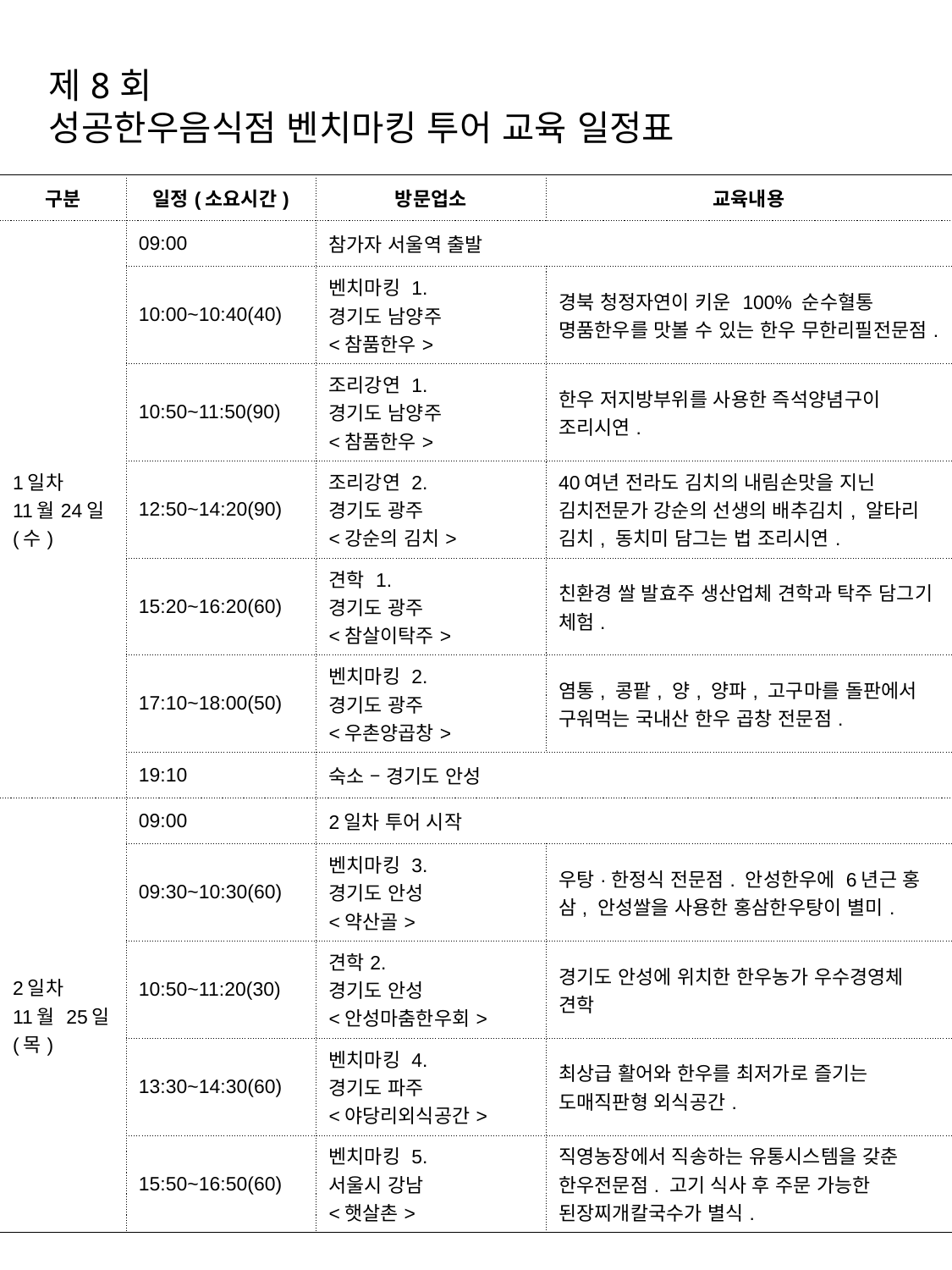

# 제8회 성공한우음식점 벤치마킹 투어 교육 일정표
| 구분 | 일정(소요시간) | 방문업소 | 교육내용 |
| --- | --- | --- | --- |
| 1일차 11월24일 (수) | 09:00 | 참가자 서울역 출발 |  |
|  | 10:00~10:40(40) | 벤치마킹 1. 경기도 남양주 <참품한우> | 경북 청정자연이 키운 100% 순수혈통 명품한우를 맛볼 수 있는 한우 무한리필전문점. |
|  | 10:50~11:50(90) | 조리강연 1. 경기도 남양주 <참품한우> | 한우 저지방부위를 사용한 즉석양념구이 조리시연. |
|  | 12:50~14:20(90) | 조리강연 2. 경기도 광주 <강순의 김치> | 40여년 전라도 김치의 내림손맛을 지닌 김치전문가 강순의 선생의 배추김치, 알타리 김치, 동치미 담그는 법 조리시연. |
|  | 15:20~16:20(60) | 견학 1. 경기도 광주 <참살이탁주> | 친환경 쌀 발효주 생산업체 견학과 탁주 담그기 체험. |
|  | 17:10~18:00(50) | 벤치마킹 2. 경기도 광주 <우촌양곱창> | 염통, 콩팥, 양, 양파, 고구마를 돌판에서 구워먹는 국내산 한우 곱창 전문점. |
|  | 19:10 | 숙소 – 경기도 안성 |  |
| 2일차 11월 25일 (목) | 09:00 | 2일차 투어 시작 |  |
|  | 09:30~10:30(60) | 벤치마킹 3. 경기도 안성 <약산골> | 우탕·한정식 전문점. 안성한우에 6년근 홍삼, 안성쌀을 사용한 홍삼한우탕이 별미. |
|  | 10:50~11:20(30) | 견학2. 경기도 안성 <안성마춤한우회> | 경기도 안성에 위치한 한우농가 우수경영체 견학 |
|  | 13:30~14:30(60) | 벤치마킹 4. 경기도 파주 <야당리외식공간> | 최상급 활어와 한우를 최저가로 즐기는 도매직판형 외식공간. |
|  | 15:50~16:50(60) | 벤치마킹 5. 서울시 강남 <햇살촌> | 직영농장에서 직송하는 유통시스템을 갖춘 한우전문점. 고기 식사 후 주문 가능한 된장찌개칼국수가 별식. |